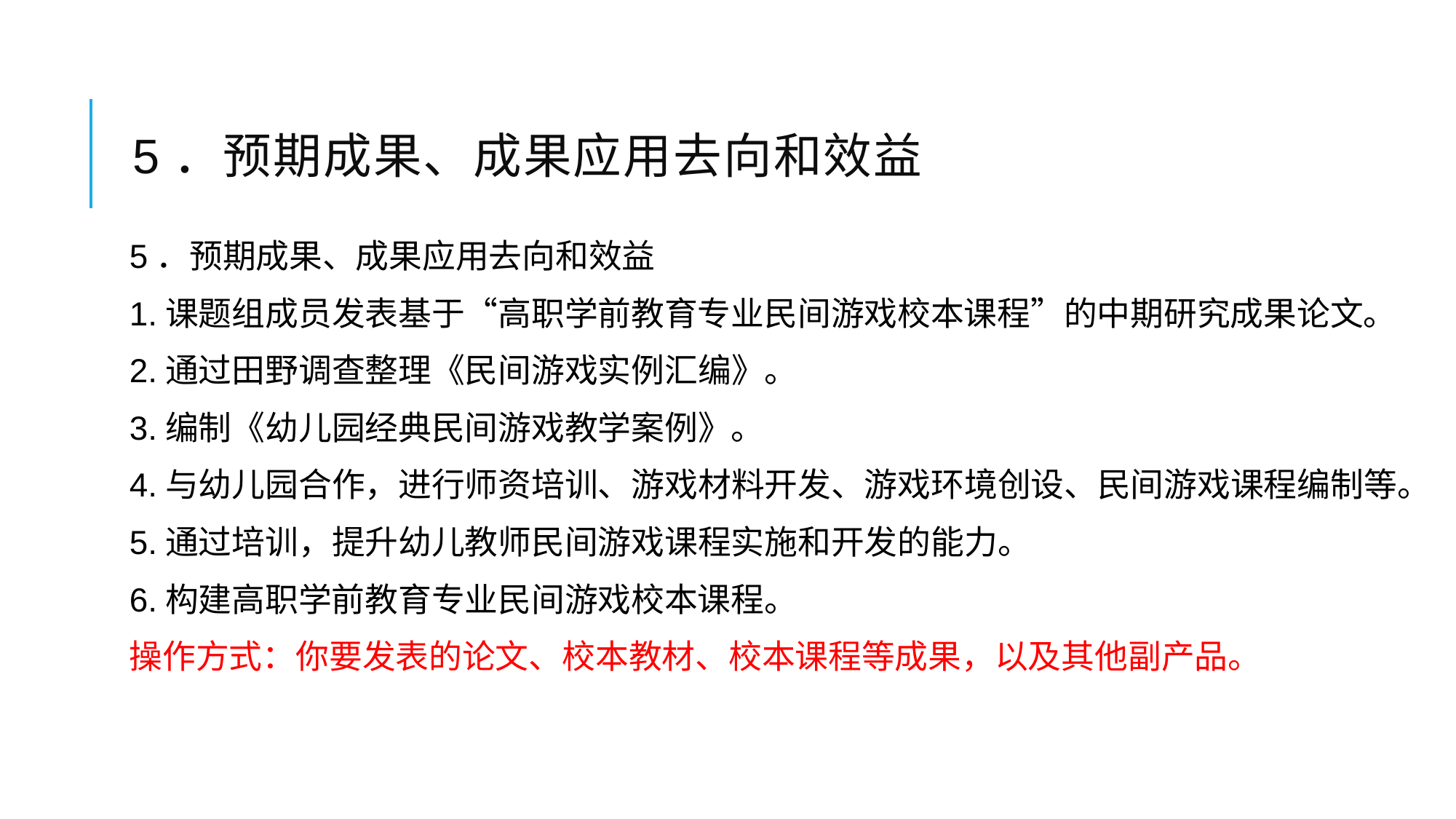

# 5．预期成果、成果应用去向和效益
5．预期成果、成果应用去向和效益
1.课题组成员发表基于“高职学前教育专业民间游戏校本课程”的中期研究成果论文。
2.通过田野调查整理《民间游戏实例汇编》。
3.编制《幼儿园经典民间游戏教学案例》。
4.与幼儿园合作，进行师资培训、游戏材料开发、游戏环境创设、民间游戏课程编制等。
5.通过培训，提升幼儿教师民间游戏课程实施和开发的能力。
6.构建高职学前教育专业民间游戏校本课程。
操作方式：你要发表的论文、校本教材、校本课程等成果，以及其他副产品。